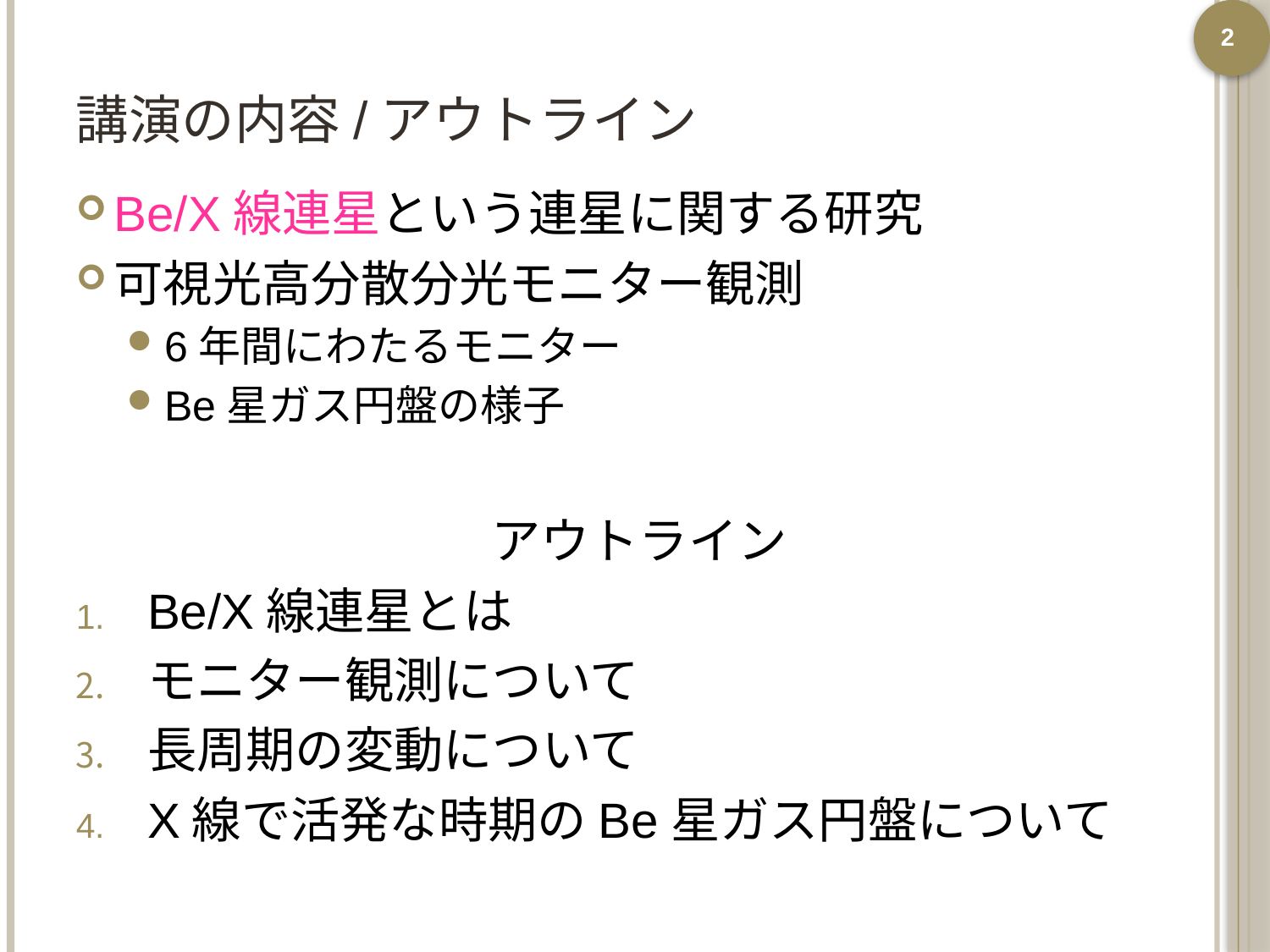

2
# 講演の内容/アウトライン
Be/X線連星という連星に関する研究
可視光高分散分光モニター観測
6年間にわたるモニター
Be星ガス円盤の様子

アウトライン
Be/X線連星とは
モニター観測について
長周期の変動について
X線で活発な時期のBe星ガス円盤について